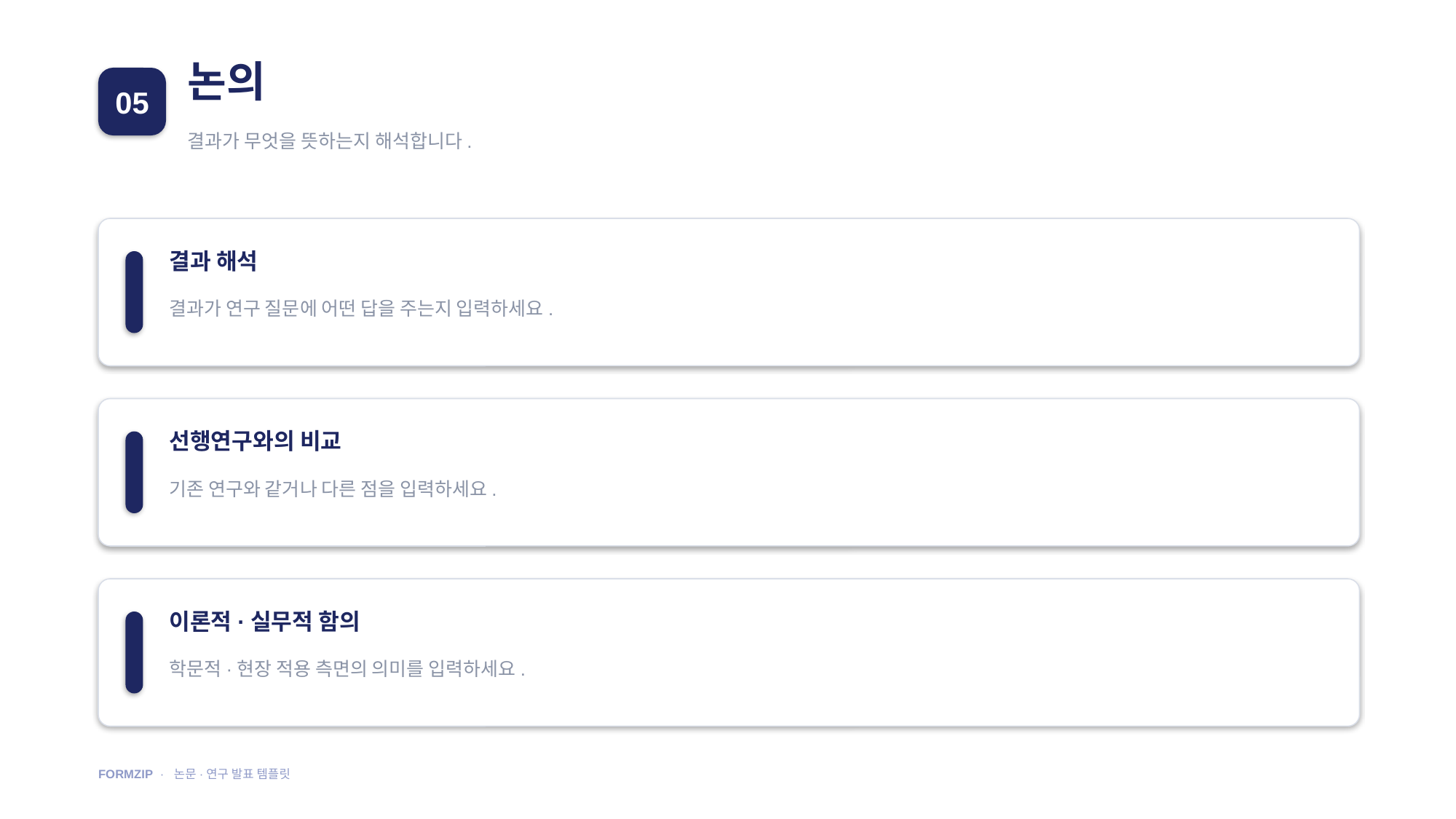

논의
05
결과가 무엇을 뜻하는지 해석합니다.

결과 해석

결과가 연구 질문에 어떤 답을 주는지 입력하세요.

선행연구와의 비교

기존 연구와 같거나 다른 점을 입력하세요.

이론적·실무적 함의

학문적·현장 적용 측면의 의미를 입력하세요.
FORMZIP  ·  논문·연구 발표 템플릿